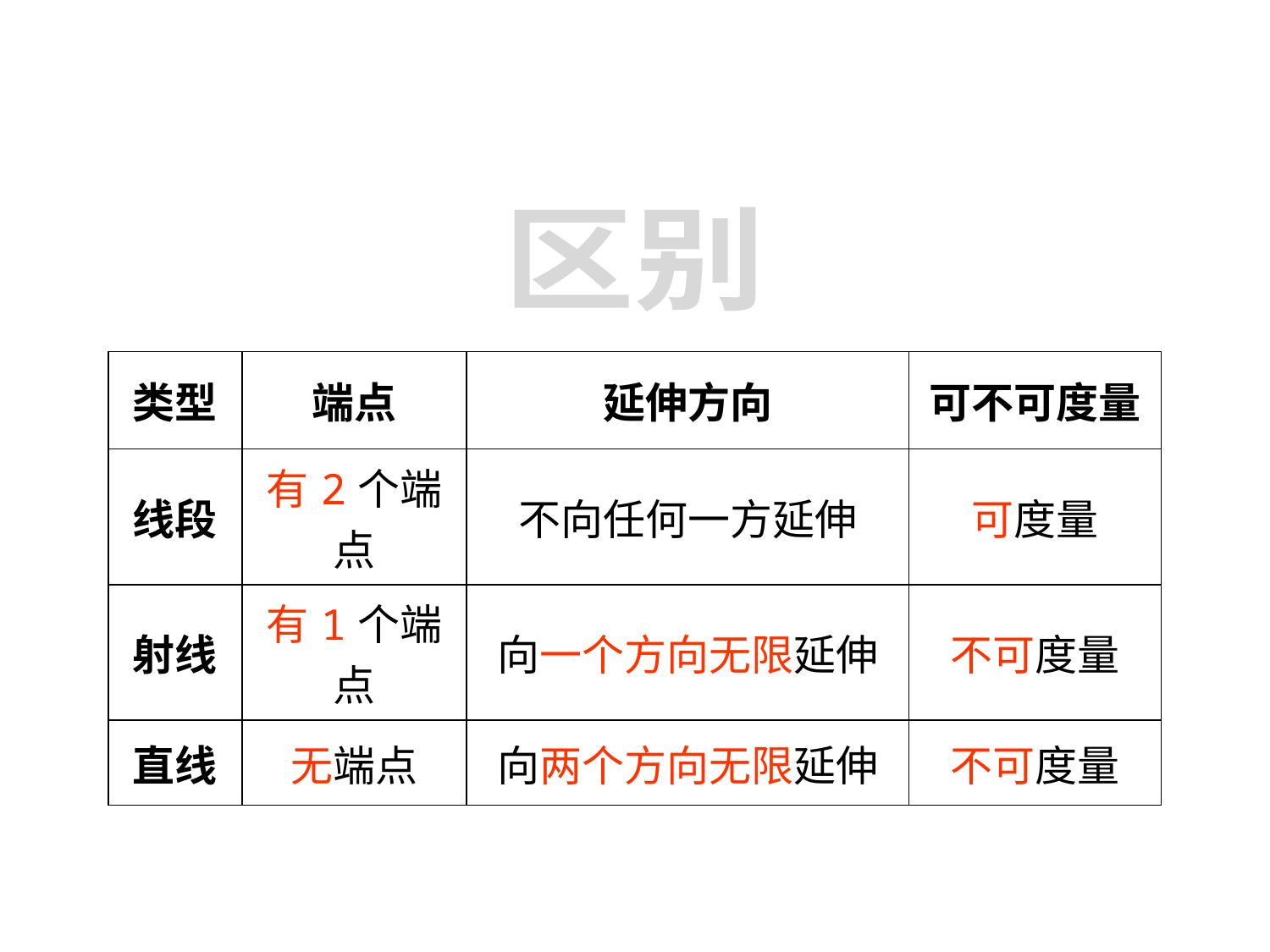

区别
| 类型 | 端点 | 延伸方向 | 可不可度量 |
| --- | --- | --- | --- |
| 线段 | 有2个端点 | 不向任何一方延伸 | 可度量 |
| 射线 | 有1个端点 | 向一个方向无限延伸 | 不可度量 |
| 直线 | 无端点 | 向两个方向无限延伸 | 不可度量 |